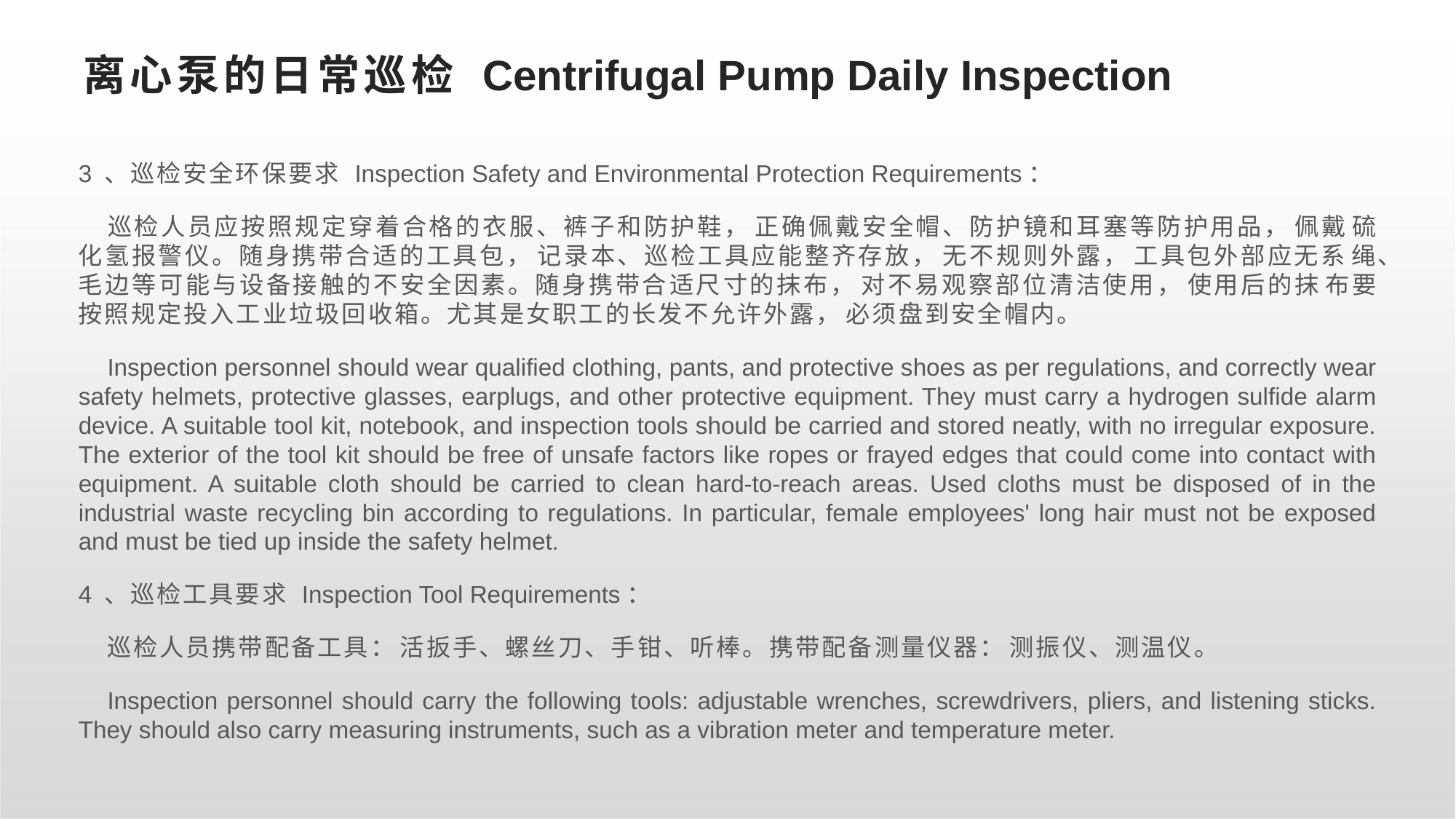

# 离心泵的日常巡检 Centrifugal Pump Daily Inspection
3 、巡检安全环保要求 Inspection Safety and Environmental Protection Requirements：
	巡检人员应按照规定穿着合格的衣服、裤子和防护鞋， 正确佩戴安全帽、防护镜和耳塞等防护用品， 佩戴 硫化氢报警仪。随身携带合适的工具包， 记录本、巡检工具应能整齐存放， 无不规则外露， 工具包外部应无系 绳、毛边等可能与设备接触的不安全因素。随身携带合适尺寸的抹布， 对不易观察部位清洁使用， 使用后的抹 布要按照规定投入工业垃圾回收箱。尤其是女职工的长发不允许外露， 必须盘到安全帽内。
	Inspection personnel should wear qualified clothing, pants, and protective shoes as per regulations, and correctly wear safety helmets, protective glasses, earplugs, and other protective equipment. They must carry a hydrogen sulfide alarm device. A suitable tool kit, notebook, and inspection tools should be carried and stored neatly, with no irregular exposure. The exterior of the tool kit should be free of unsafe factors like ropes or frayed edges that could come into contact with equipment. A suitable cloth should be carried to clean hard-to-reach areas. Used cloths must be disposed of in the industrial waste recycling bin according to regulations. In particular, female employees' long hair must not be exposed and must be tied up inside the safety helmet.
4 、巡检工具要求 Inspection Tool Requirements：
	巡检人员携带配备工具： 活扳手、螺丝刀、手钳、听棒。携带配备测量仪器： 测振仪、测温仪。
	Inspection personnel should carry the following tools: adjustable wrenches, screwdrivers, pliers, and listening sticks. They should also carry measuring instruments, such as a vibration meter and temperature meter.